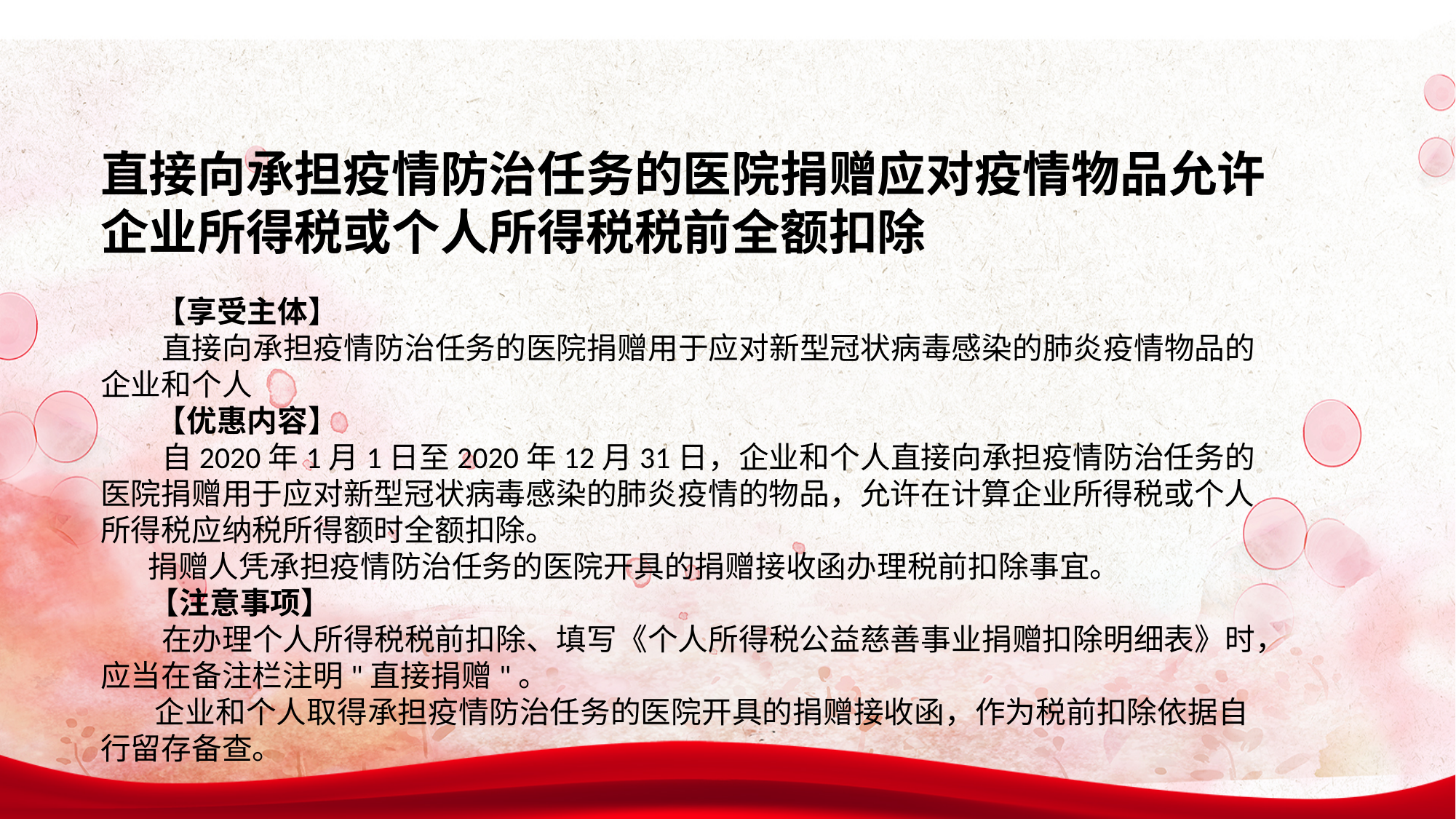

直接向承担疫情防治任务的医院捐赠应对疫情物品允许企业所得税或个人所得税税前全额扣除

       【享受主体】
        直接向承担疫情防治任务的医院捐赠用于应对新型冠状病毒感染的肺炎疫情物品的企业和个人
       【优惠内容】
        自2020年1月1日至2020年12月31日，企业和个人直接向承担疫情防治任务的医院捐赠用于应对新型冠状病毒感染的肺炎疫情的物品，允许在计算企业所得税或个人所得税应纳税所得额时全额扣除。
      捐赠人凭承担疫情防治任务的医院开具的捐赠接收函办理税前扣除事宜。
      【注意事项】
        在办理个人所得税税前扣除、填写《个人所得税公益慈善事业捐赠扣除明细表》时，应当在备注栏注明"直接捐赠"。
       企业和个人取得承担疫情防治任务的医院开具的捐赠接收函，作为税前扣除依据自行留存备查。